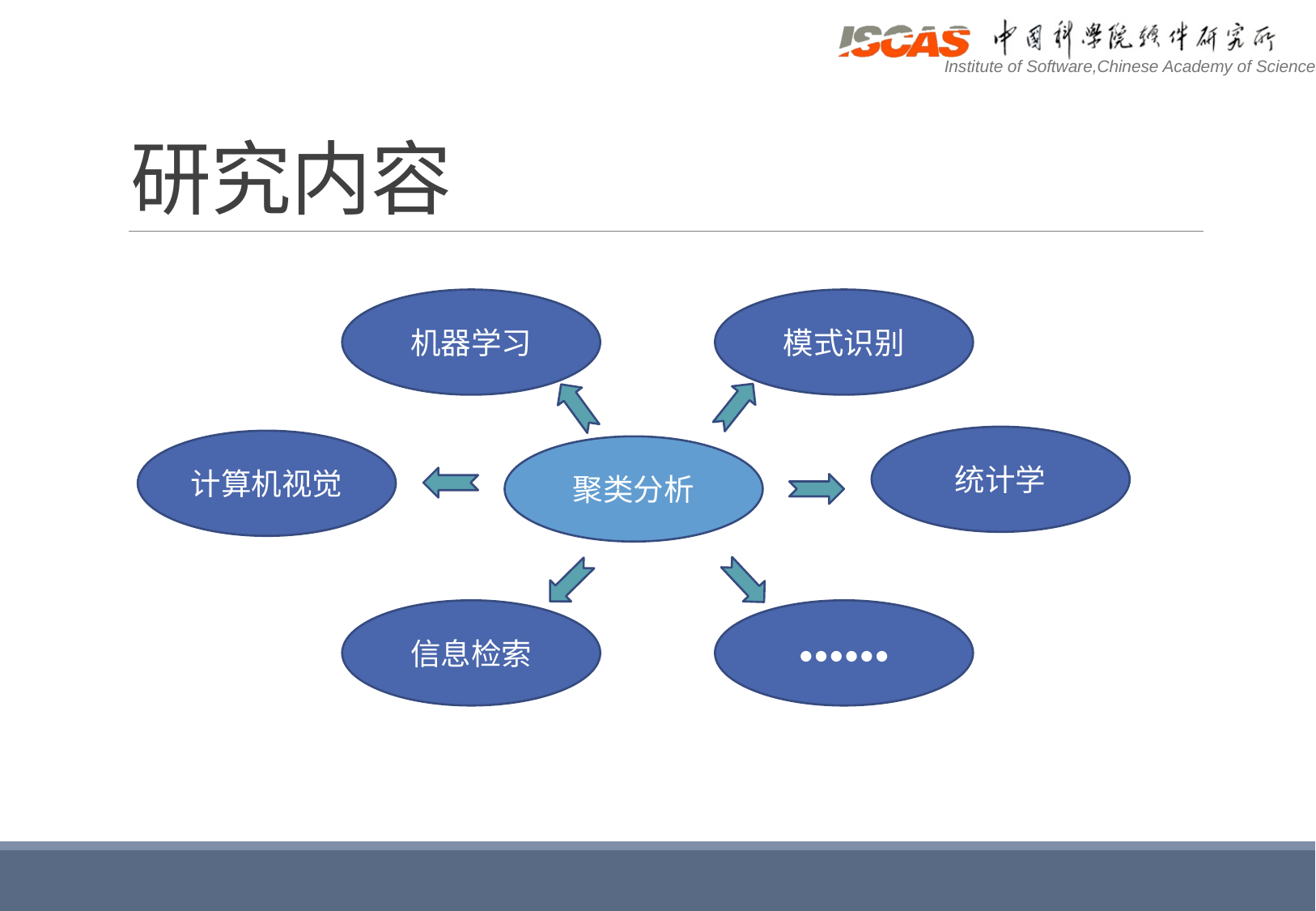

# 研究内容
机器学习
模式识别

统计学
计算机视觉
聚类分析

信息检索
••••••